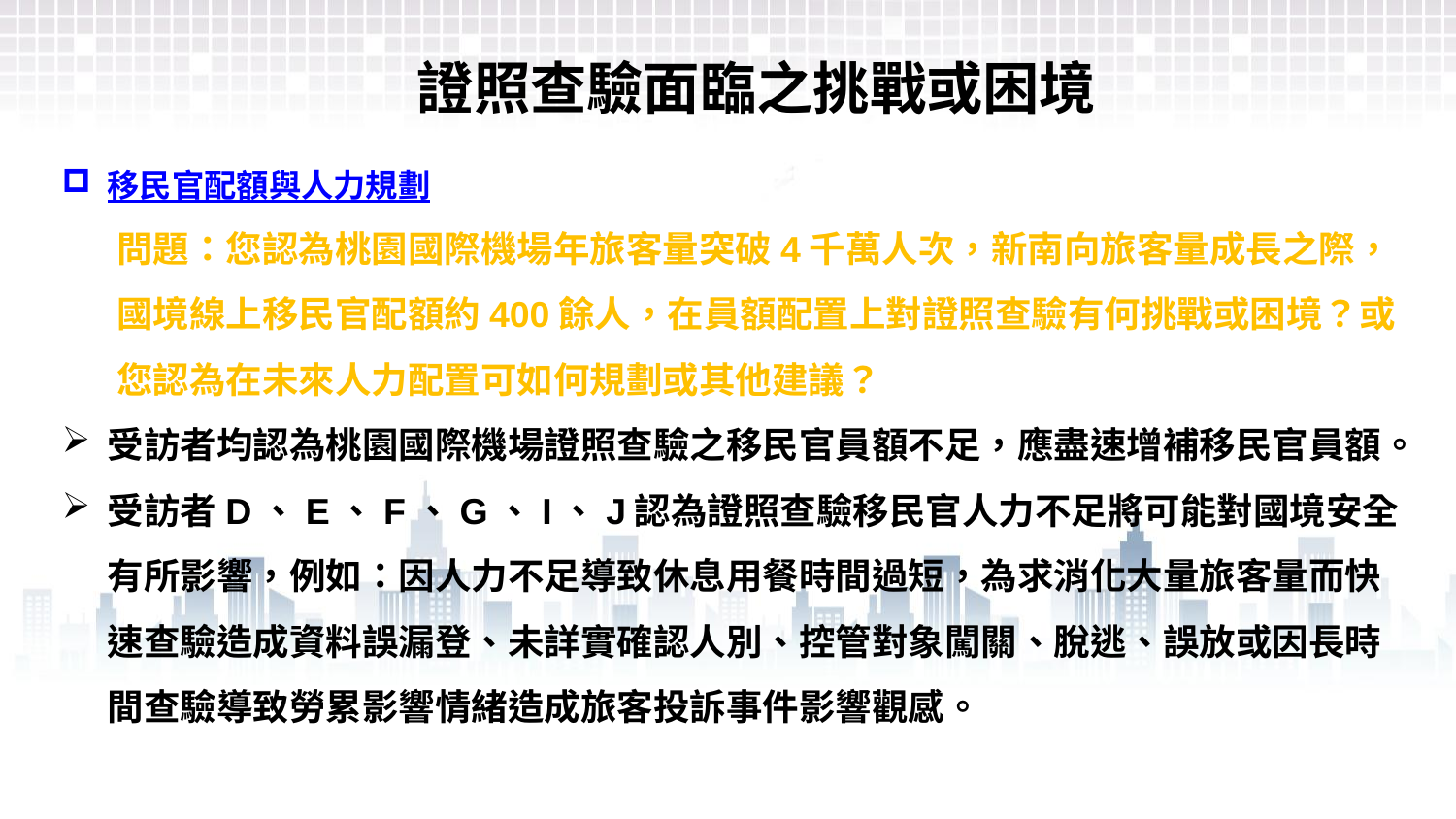

證照查驗面臨之挑戰或困境

移民官配額與人力規劃
問題：您認為桃園國際機場年旅客量突破4千萬人次，新南向旅客量成長之際，國境線上移民官配額約400餘人，在員額配置上對證照查驗有何挑戰或困境？或您認為在未來人力配置可如何規劃或其他建議？
受訪者均認為桃園國際機場證照查驗之移民官員額不足，應盡速增補移民官員額。
受訪者D、E、F、G、I、J認為證照查驗移民官人力不足將可能對國境安全有所影響，例如：因人力不足導致休息用餐時間過短，為求消化大量旅客量而快速查驗造成資料誤漏登、未詳實確認人別、控管對象闖關、脫逃、誤放或因長時間查驗導致勞累影響情緒造成旅客投訴事件影響觀感。